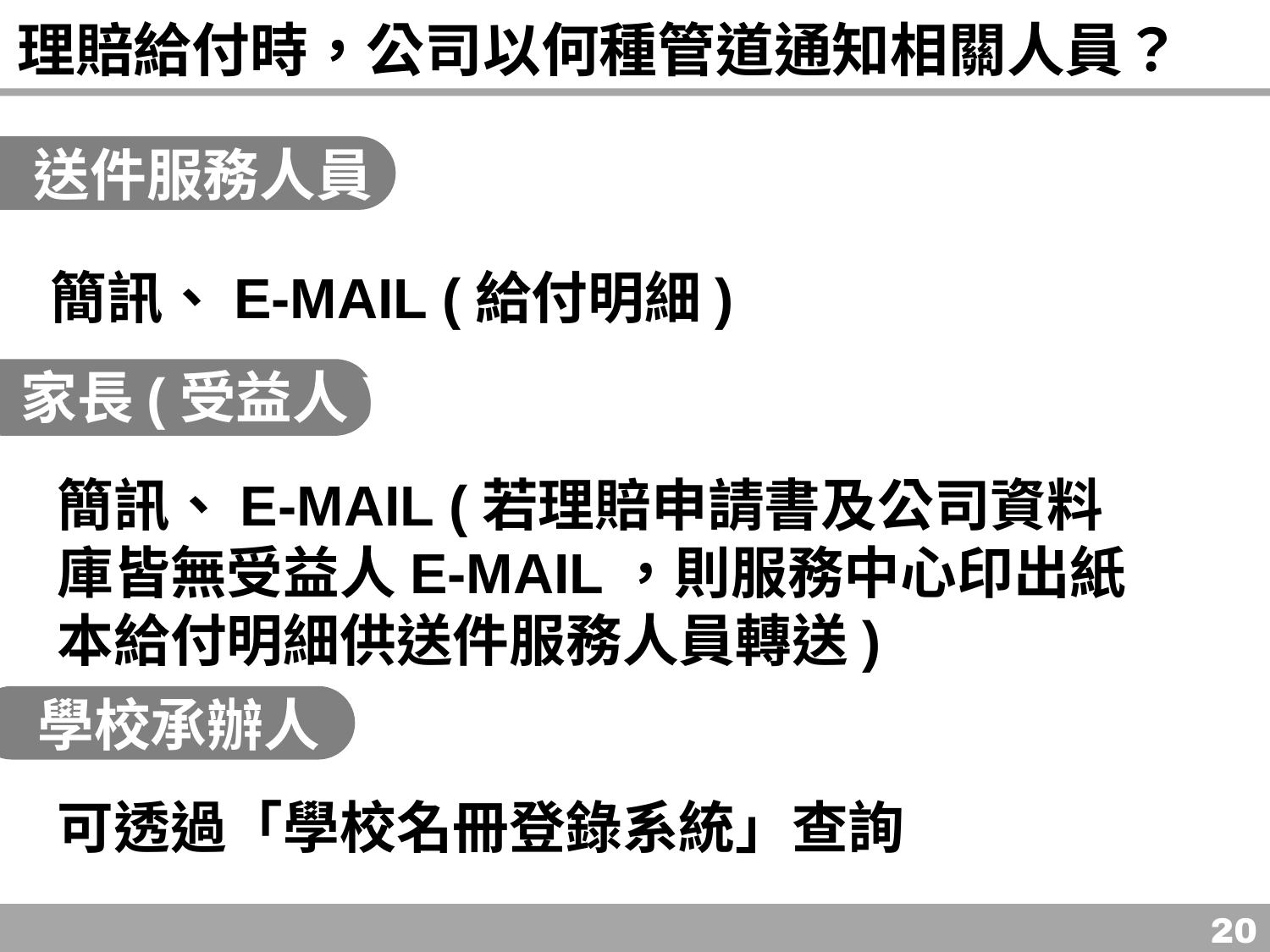

# 理賠給付時，公司以何種管道通知相關人員？
送件服務人員

簡訊、E-MAIL (給付明細)
家長(受益人)

簡訊、E-MAIL (若理賠申請書及公司資料庫皆無受益人E-MAIL，則服務中心印出紙本給付明細供送件服務人員轉送)
學校承辦人

可透過「學校名冊登錄系統」查詢
20